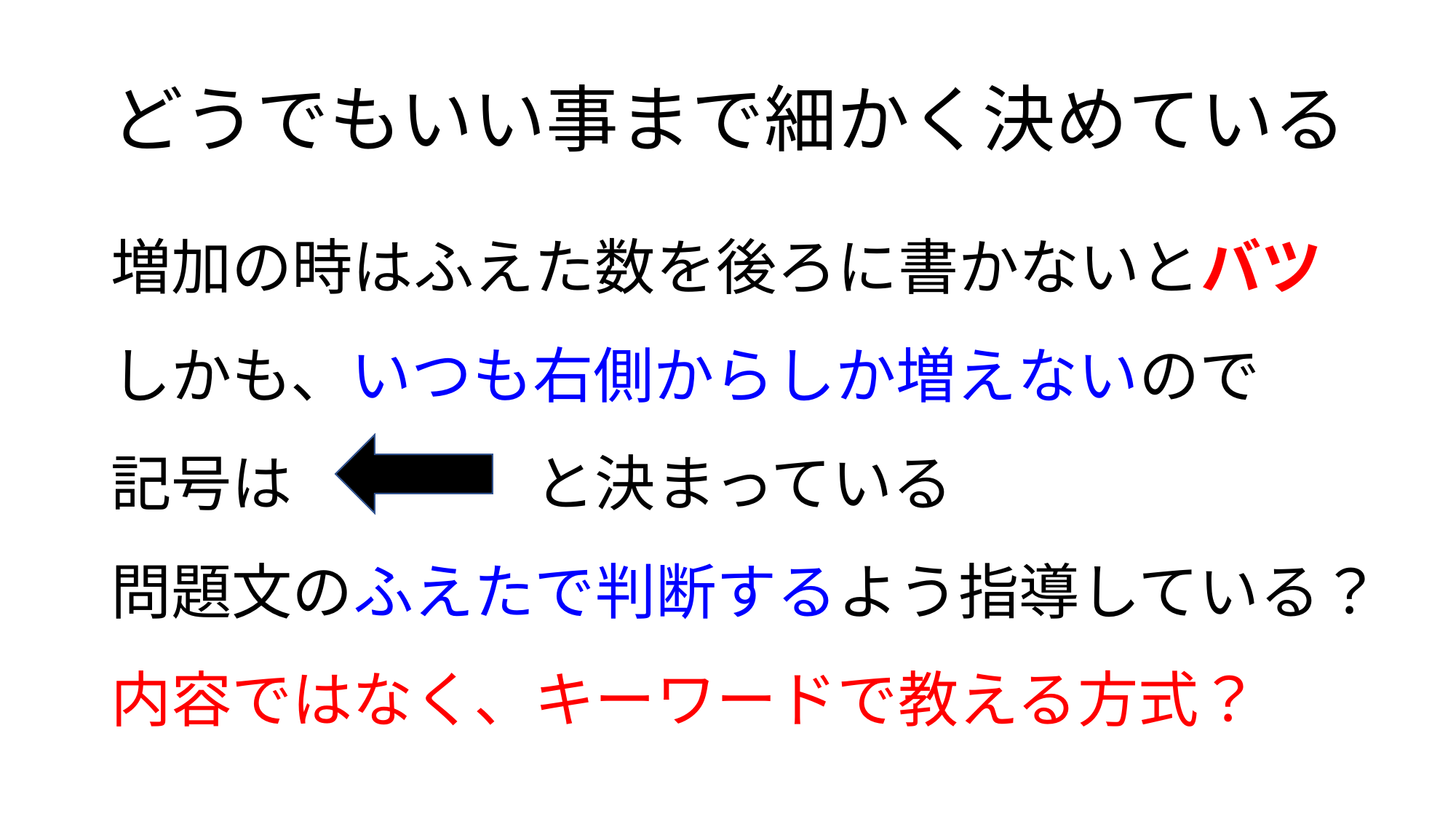

# どうでもいい事まで細かく決めている
増加の時はふえた数を後ろに書かないとバツ
しかも、いつも右側からしか増えないので

記号は　　　　と決まっている
問題文のふえたで判断するよう指導している？
内容ではなく、キーワードで教える方式？